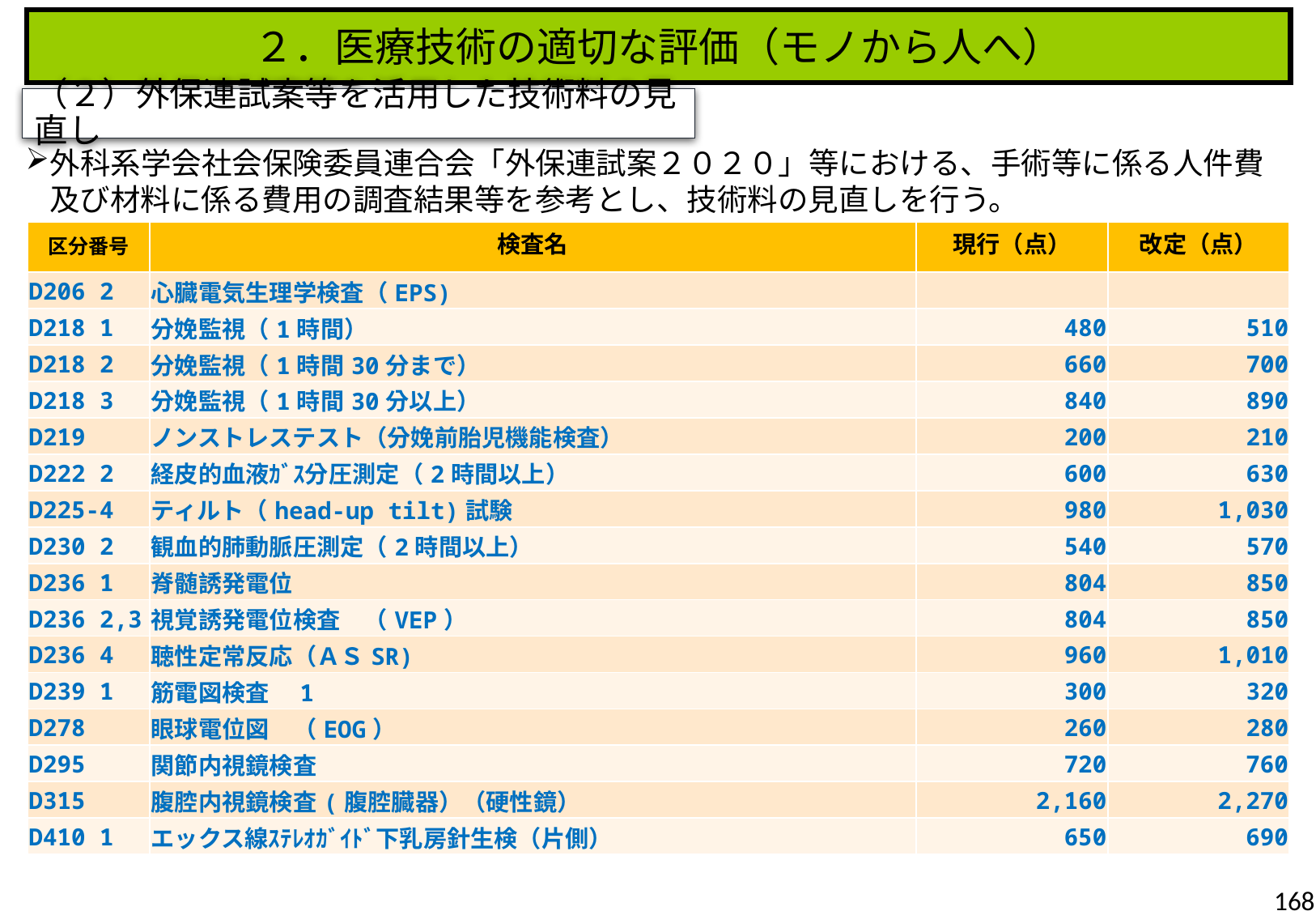

２．医療技術の適切な評価（モノから人へ）
（２）外保連試案等を活用した技術料の見直し
外科系学会社会保険委員連合会「外保連試案２０２０」等における、手術等に係る人件費及び材料に係る費用の調査結果等を参考とし、技術料の見直しを行う。
| 区分番号 | 検査名 | 現行（点） | 改定（点） |
| --- | --- | --- | --- |
| D206 2 | 心臓電気生理学検査（EPS) |  |  |
| D218 1 | 分娩監視（1時間） | 480 | 510 |
| D218 2 | 分娩監視（1時間30分まで） | 660 | 700 |
| D218 3 | 分娩監視（1時間30分以上） | 840 | 890 |
| D219 | ノンストレステスト（分娩前胎児機能検査） | 200 | 210 |
| D222 2 | 経皮的血液ｶﾞｽ分圧測定（2時間以上） | 600 | 630 |
| D225-4 | ティルト（head-up tilt)試験 | 980 | 1,030 |
| D230 2 | 観血的肺動脈圧測定（2時間以上） | 540 | 570 |
| D236 1 | 脊髄誘発電位 | 804 | 850 |
| D236 2,3 | 視覚誘発電位検査　（VEP） | 804 | 850 |
| D236 4 | 聴性定常反応（ＡＳSR) | 960 | 1,010 |
| D239 1 | 筋電図検査　1 | 300 | 320 |
| D278 | 眼球電位図　（EOG） | 260 | 280 |
| D295 | 関節内視鏡検査 | 720 | 760 |
| D315 | 腹腔内視鏡検査(腹腔臓器）（硬性鏡） | 2,160 | 2,270 |
| D410 1 | エックス線ｽﾃﾚｵｶﾞｲﾄﾞ下乳房針生検（片側） | 650 | 690 |
168